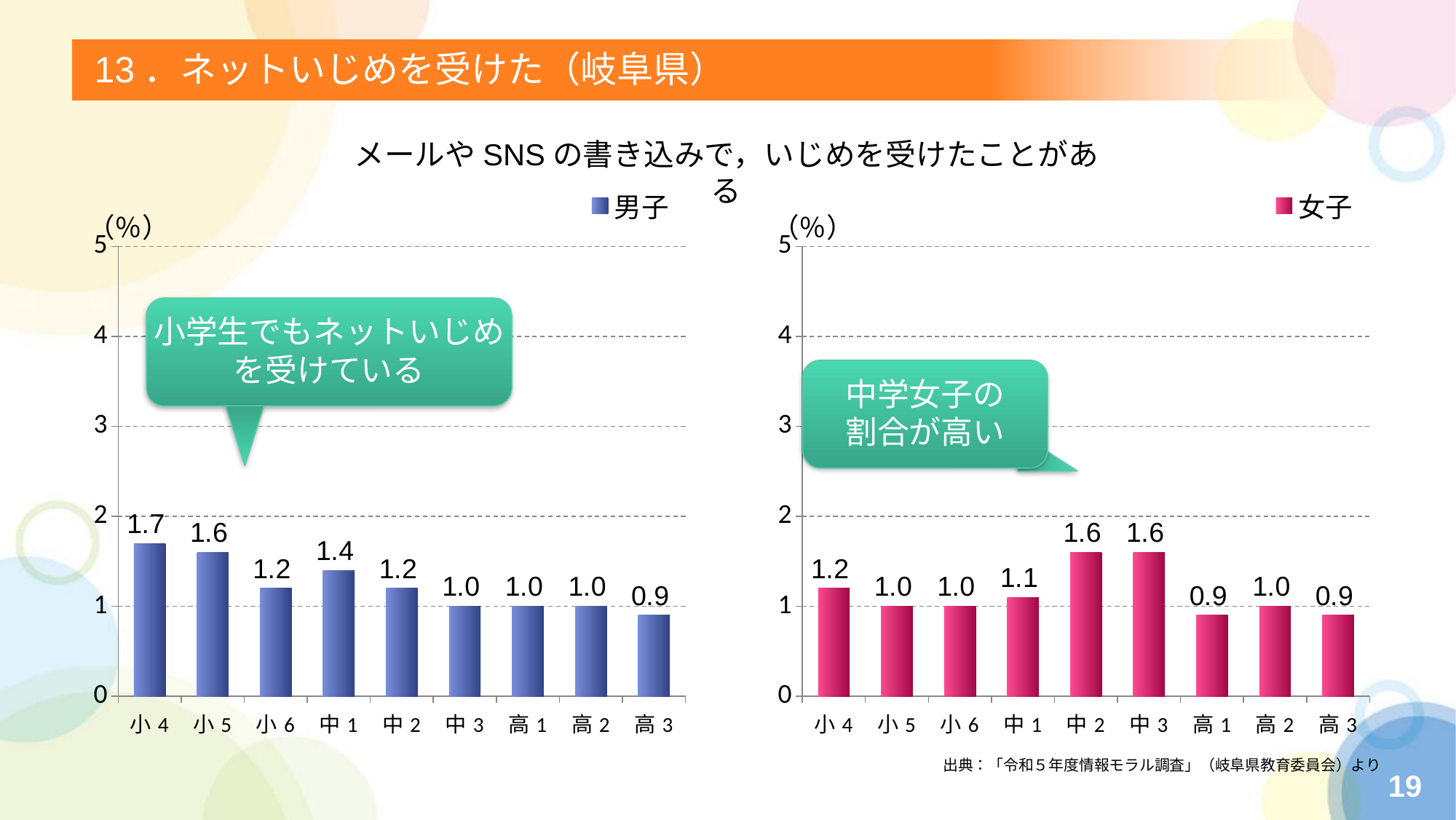

# 13．ネットいじめを受けた（岐阜県）
メールやSNSの書き込みで，いじめを受けたことがある

### Chart

| Category | 男子 |
|---|---|
| 小4 | 1.7 |
| 小5 | 1.6 |
| 小6 | 1.2 |
| 中1 | 1.4 |
| 中2 | 1.2 |
| 中3 | 1.0 |
| 高1 | 1.0 |
| 高2 | 1.0 |
| 高3 | 0.9 |

[unsupported chart]

小学生でもネットいじめを受けている

中学女子の
割合が高い

出典：「令和５年度情報モラル調査」（岐阜県教育委員会）より
19